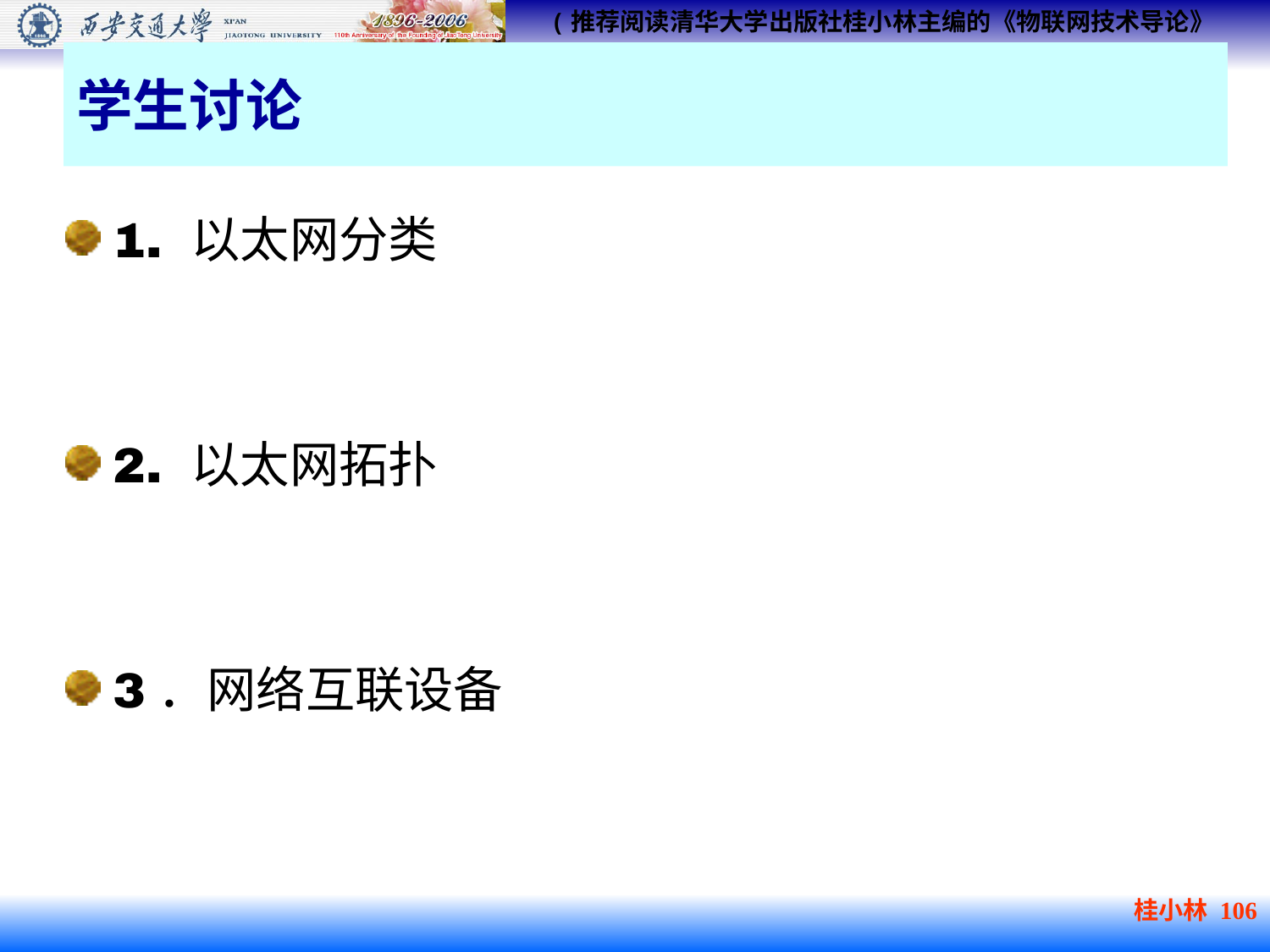

# 学生讨论
1. 以太网分类

2. 以太网拓扑

3．网络互联设备

桂小林 106